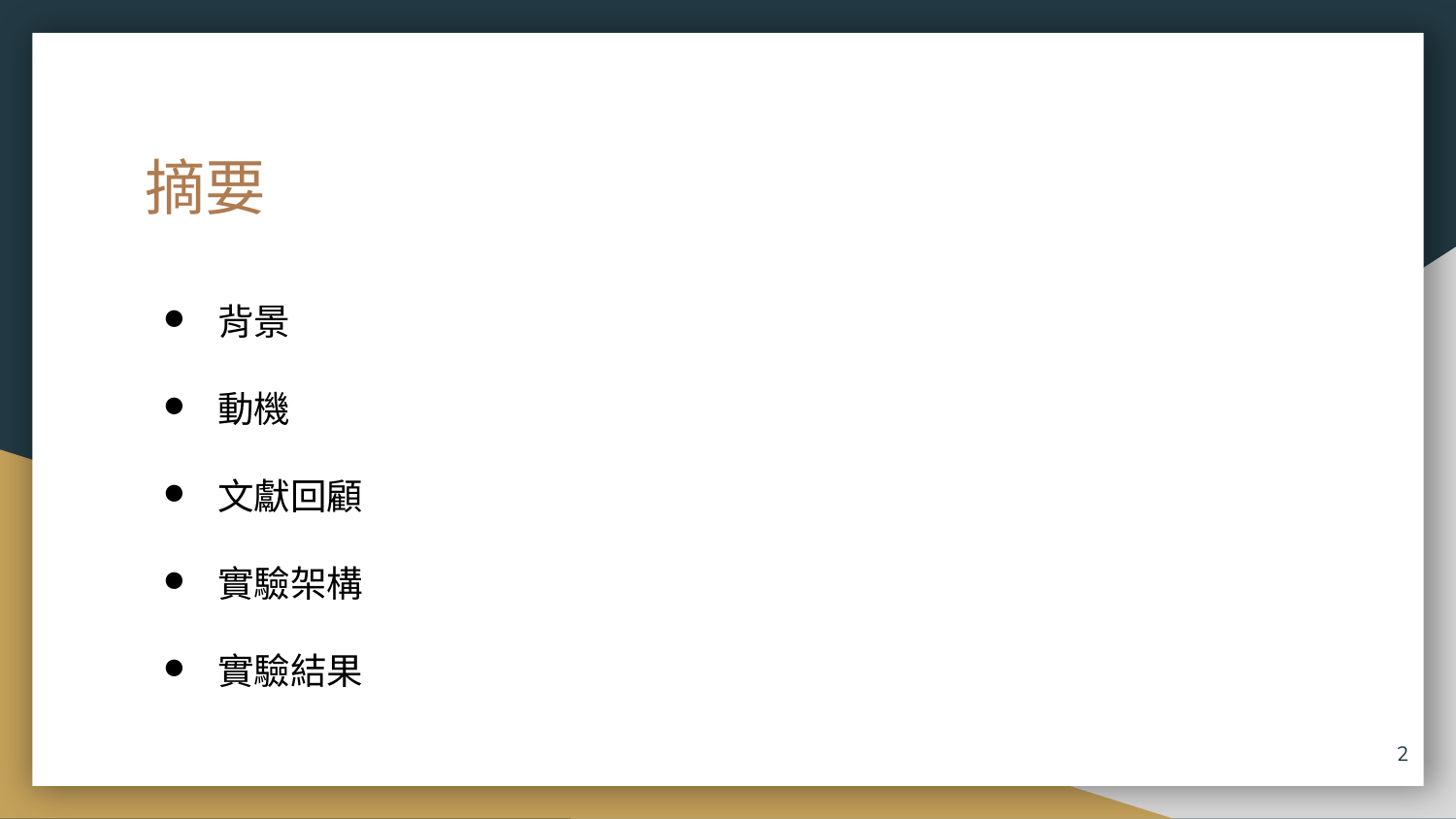

# 摘要
背景

動機

文獻回顧

實驗架構

實驗結果
2